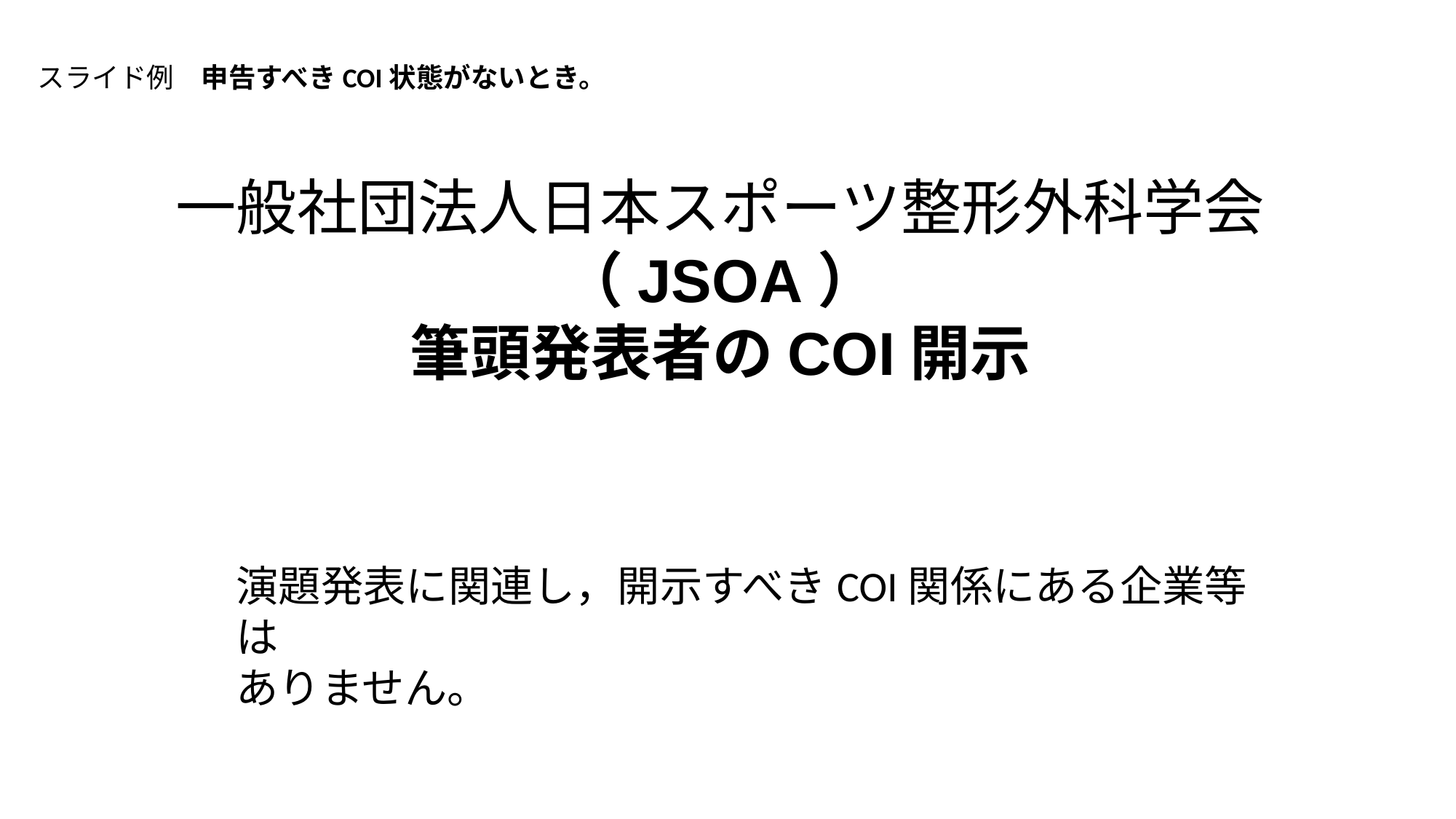

スライド例　申告すべきCOI状態がないとき。
一般社団法人日本スポーツ整形外科学会（JSOA）
筆頭発表者のCOI開示
演題発表に関連し，開示すべきCOI関係にある企業等は
ありません。